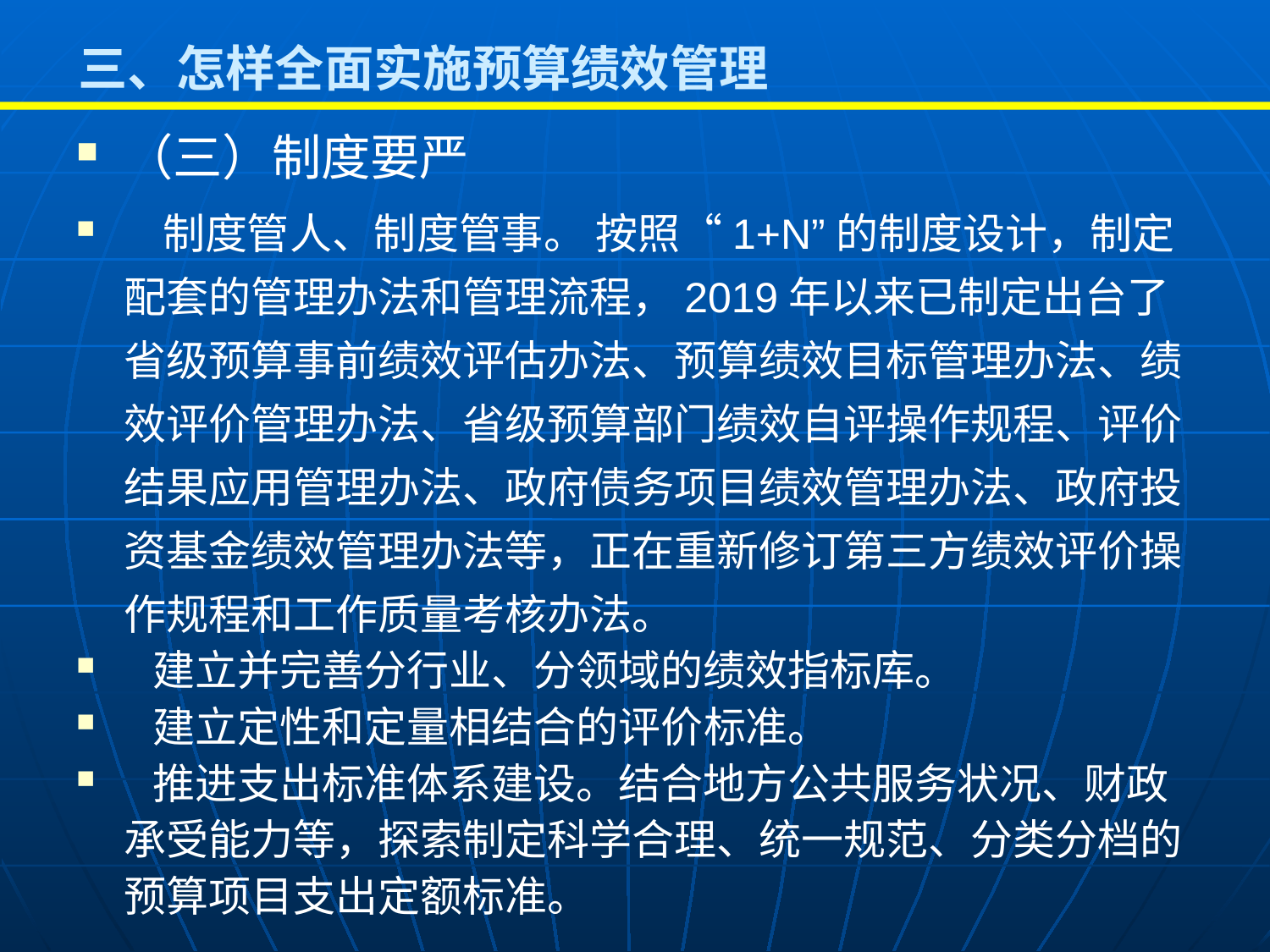

# 三、怎样全面实施预算绩效管理

（三）制度要严
   制度管人、制度管事。 按照“1+N”的制度设计，制定配套的管理办法和管理流程，2019年以来已制定出台了省级预算事前绩效评估办法、预算绩效目标管理办法、绩效评价管理办法、省级预算部门绩效自评操作规程、评价结果应用管理办法、政府债务项目绩效管理办法、政府投资基金绩效管理办法等，正在重新修订第三方绩效评价操作规程和工作质量考核办法。
  建立并完善分行业、分领域的绩效指标库。
  建立定性和定量相结合的评价标准。
  推进支出标准体系建设。结合地方公共服务状况、财政承受能力等，探索制定科学合理、统一规范、分类分档的预算项目支出定额标准。